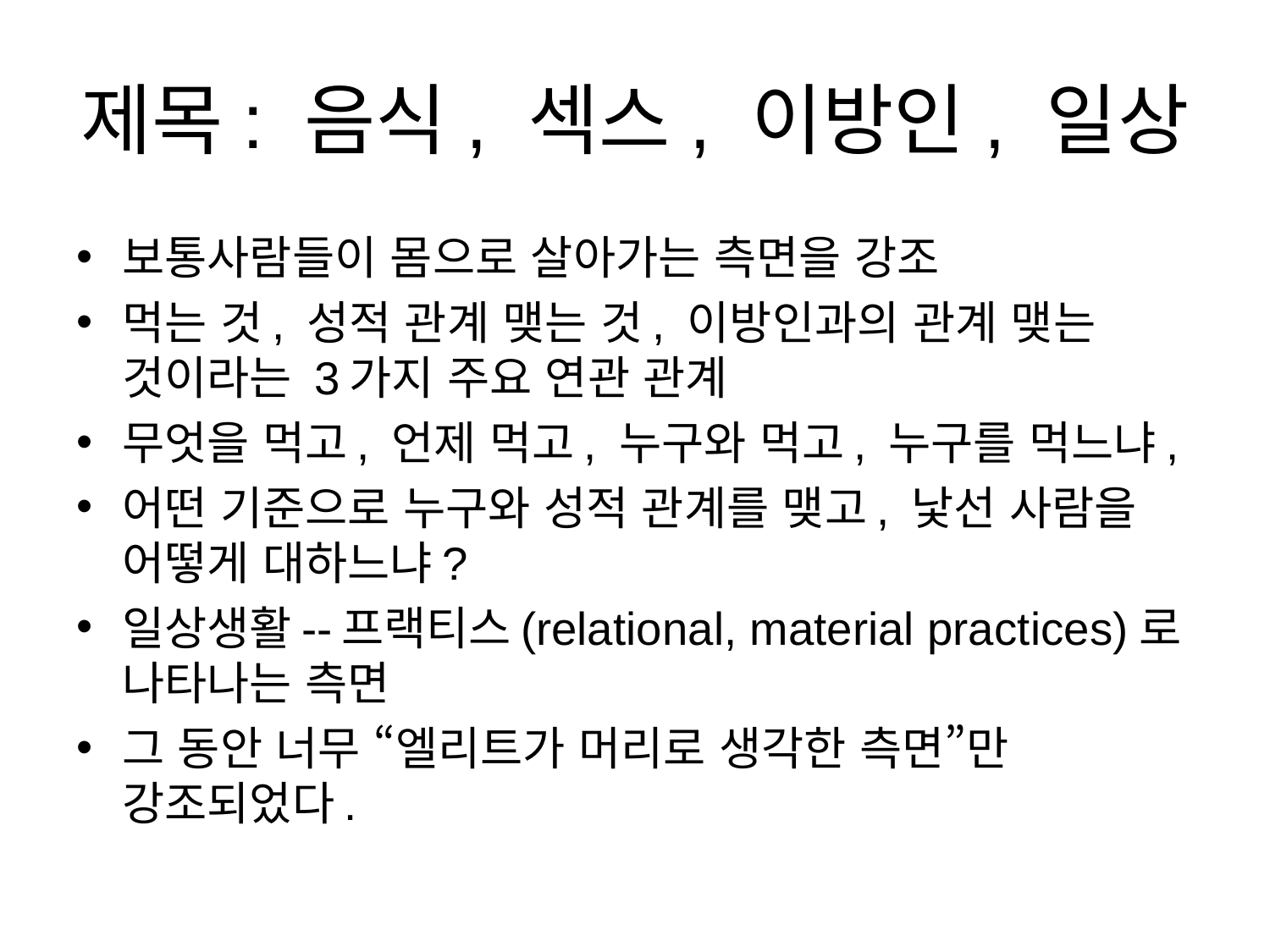

# 제목: 음식, 섹스, 이방인, 일상
보통사람들이 몸으로 살아가는 측면을 강조
먹는 것, 성적 관계 맺는 것, 이방인과의 관계 맺는 것이라는 3가지 주요 연관 관계
무엇을 먹고, 언제 먹고, 누구와 먹고, 누구를 먹느냐,
어떤 기준으로 누구와 성적 관계를 맺고, 낯선 사람을 어떻게 대하느냐?
일상생활--프랙티스(relational, material practices)로 나타나는 측면
그 동안 너무 “엘리트가 머리로 생각한 측면”만 강조되었다.